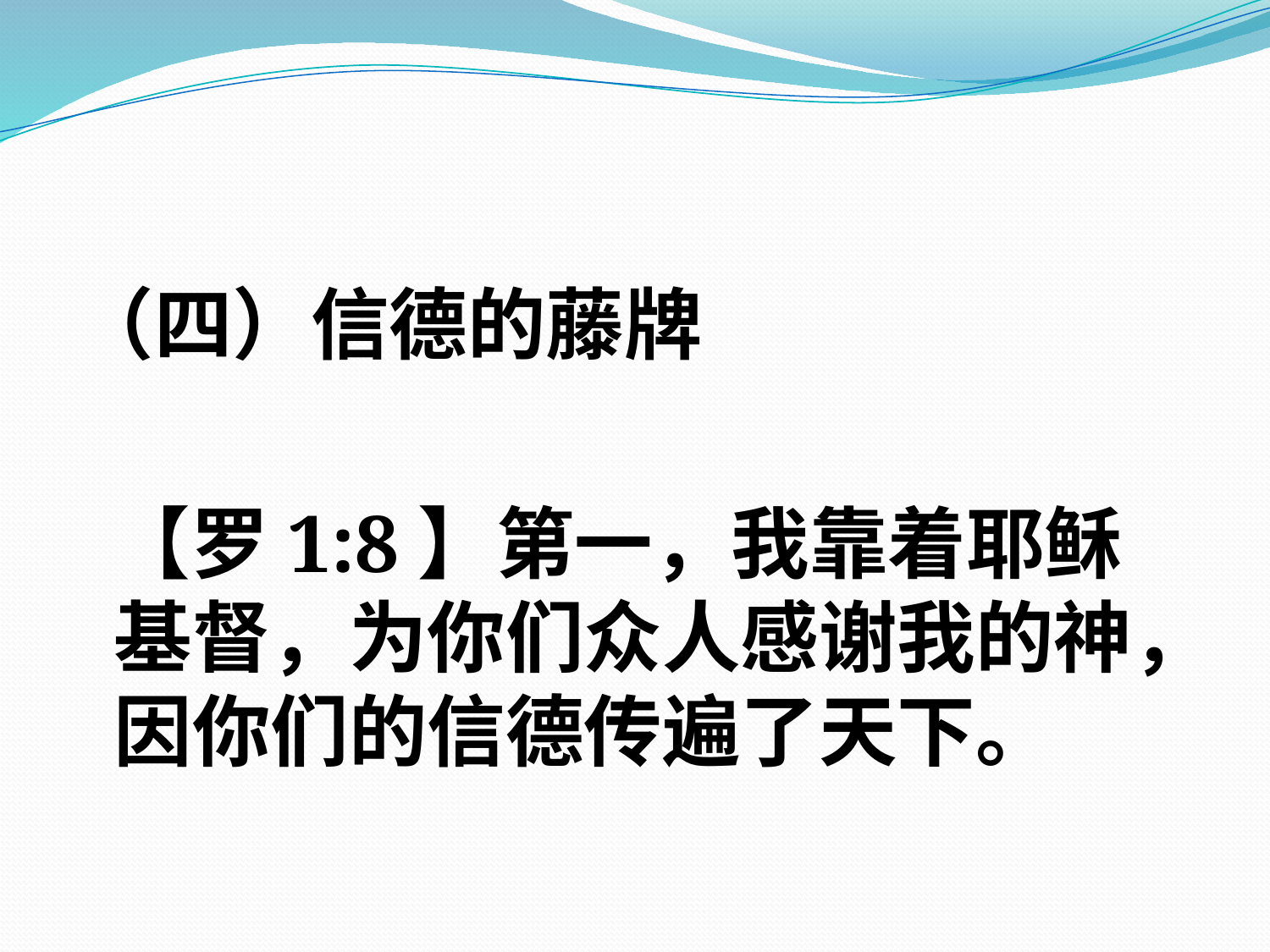

#
（四）信德的藤牌

 【罗1:8】第一，我靠着耶稣基督，为你们众人感谢我的神，因你们的信德传遍了天下。